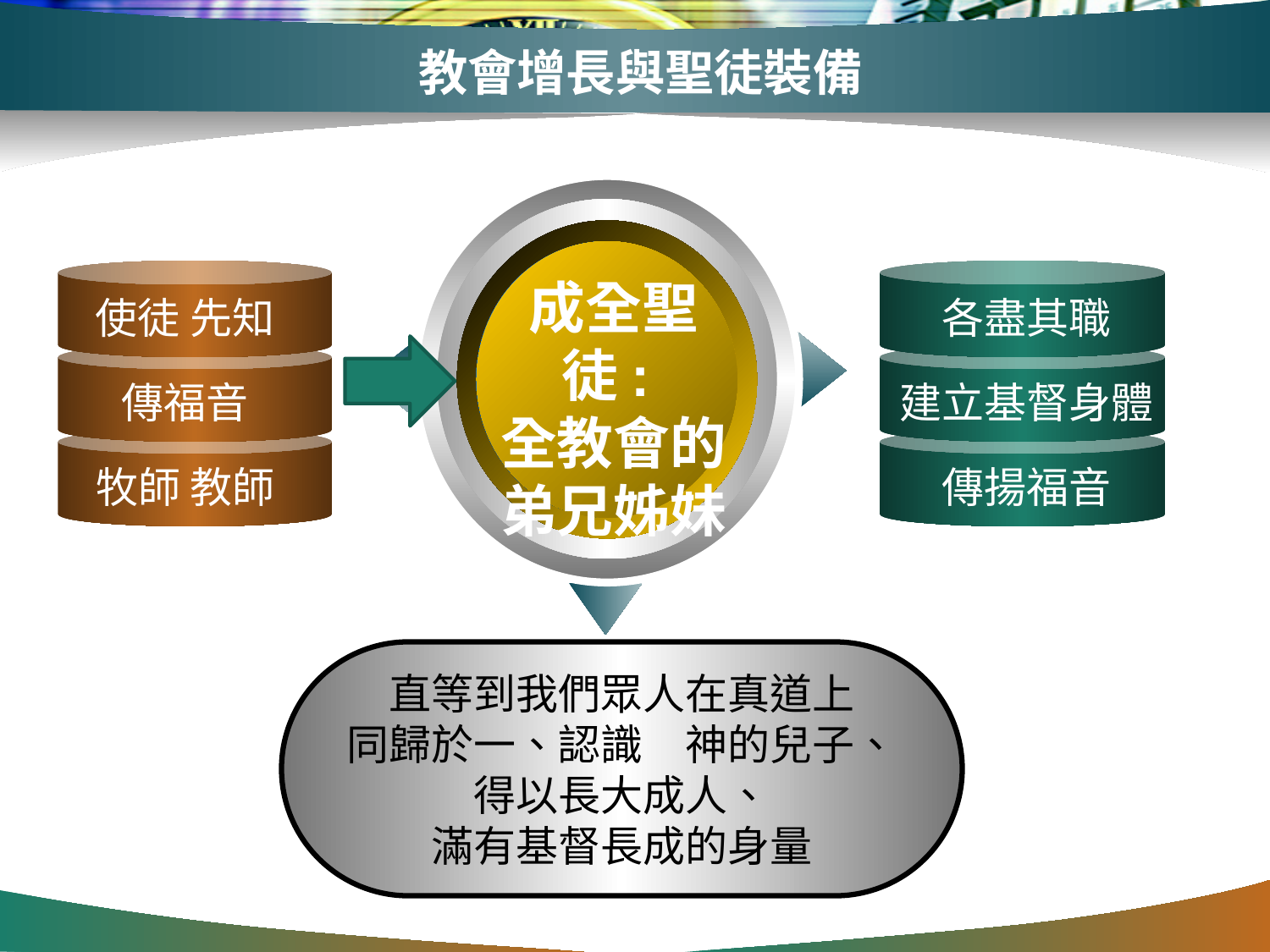

# 教會增長與聖徒裝備

成全聖徒:
全教會的弟兄姊妹
使徒 先知
各盡其職

傳福音
建立基督身體

牧師 教師
傳揚福音
直等到我們眾人在真道上
同歸於一、認識　神的兒子、
得以長大成人、
滿有基督長成的身量